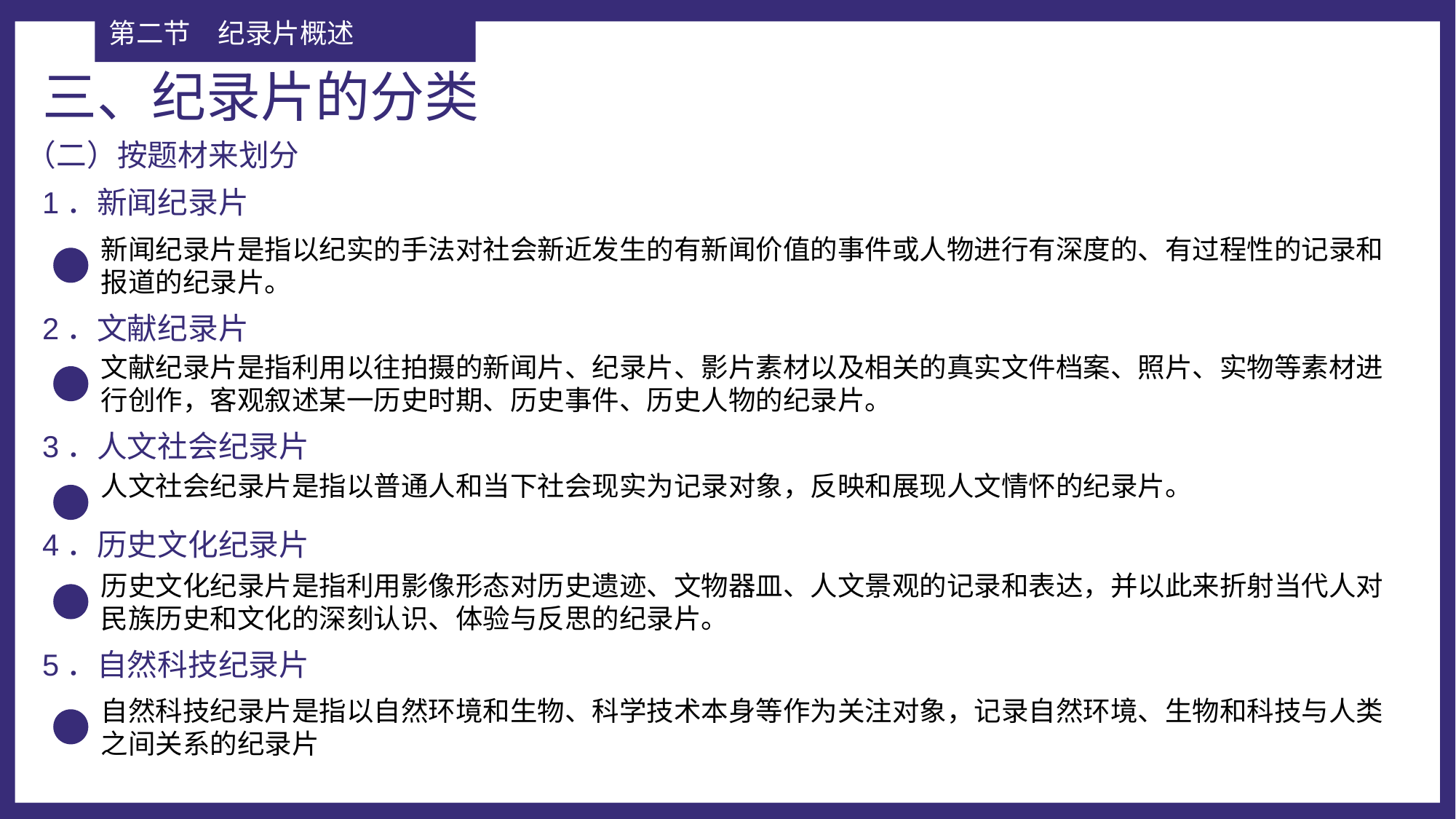

第二节	纪录片概述
三、纪录片的分类
（二）按题材来划分
1．新闻纪录片
新闻纪录片是指以纪实的手法对社会新近发生的有新闻价值的事件或人物进行有深度的、有过程性的记录和报道的纪录片。

2．文献纪录片
文献纪录片是指利用以往拍摄的新闻片、纪录片、影片素材以及相关的真实文件档案、照片、实物等素材进行创作，客观叙述某一历史时期、历史事件、历史人物的纪录片。

3．人文社会纪录片
人文社会纪录片是指以普通人和当下社会现实为记录对象，反映和展现人文情怀的纪录片。

4．历史文化纪录片
历史文化纪录片是指利用影像形态对历史遗迹、文物器皿、人文景观的记录和表达，并以此来折射当代人对民族历史和文化的深刻认识、体验与反思的纪录片。

5．自然科技纪录片
自然科技纪录片是指以自然环境和生物、科学技术本身等作为关注对象，记录自然环境、生物和科技与人类之间关系的纪录片